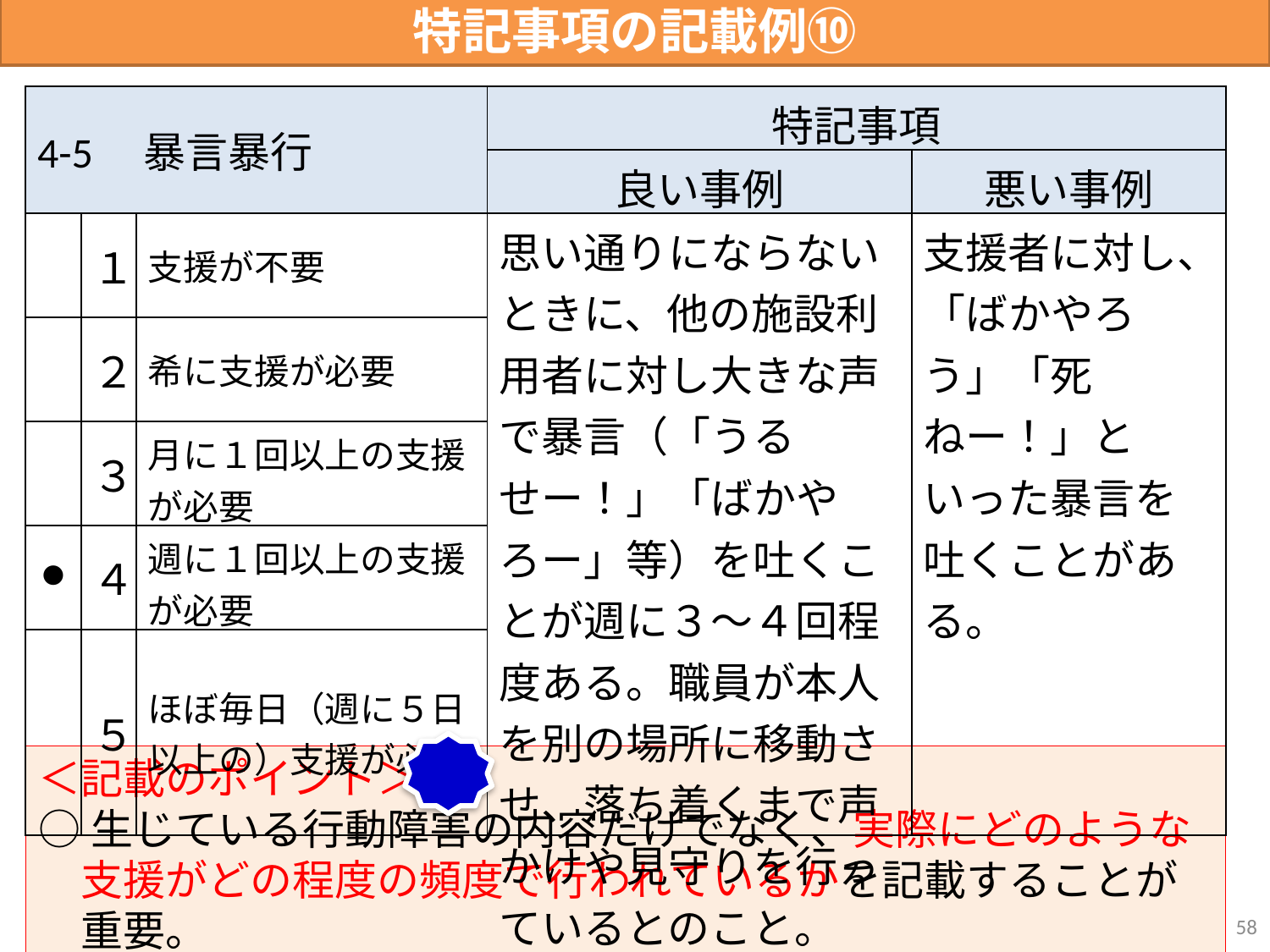

特記事項の記載例⑩
| 4-5　暴言暴行 |  |  | 特記事項 |  |
| --- | --- | --- | --- | --- |
|  |  |  | 良い事例 | 悪い事例 |
|  | １ | 支援が不要 | 思い通りにならないときに、他の施設利用者に対し大きな声で暴言（「うるせー！」「ばかやろー」等）を吐くことが週に３～４回程度ある。職員が本人を別の場所に移動させ、落ち着くまで声かけや見守りを行っているとのこと。 | 支援者に対し、「ばかやろう」「死ねー！」といった暴言を吐くことがある。 |
|  | ２ | 希に支援が必要 |  |  |
|  | ３ | 月に１回以上の支援が必要 |  |  |
| ● | ４ | 週に１回以上の支援が必要 |  |  |
|  | ５ | ほぼ毎日（週に５日以上の）支援が必要 |  |  |

＜記載のポイント＞
○生じている行動障害の内容だけでなく、実際にどのような支援がどの程度の頻度で行われているかを記載することが重要。
58